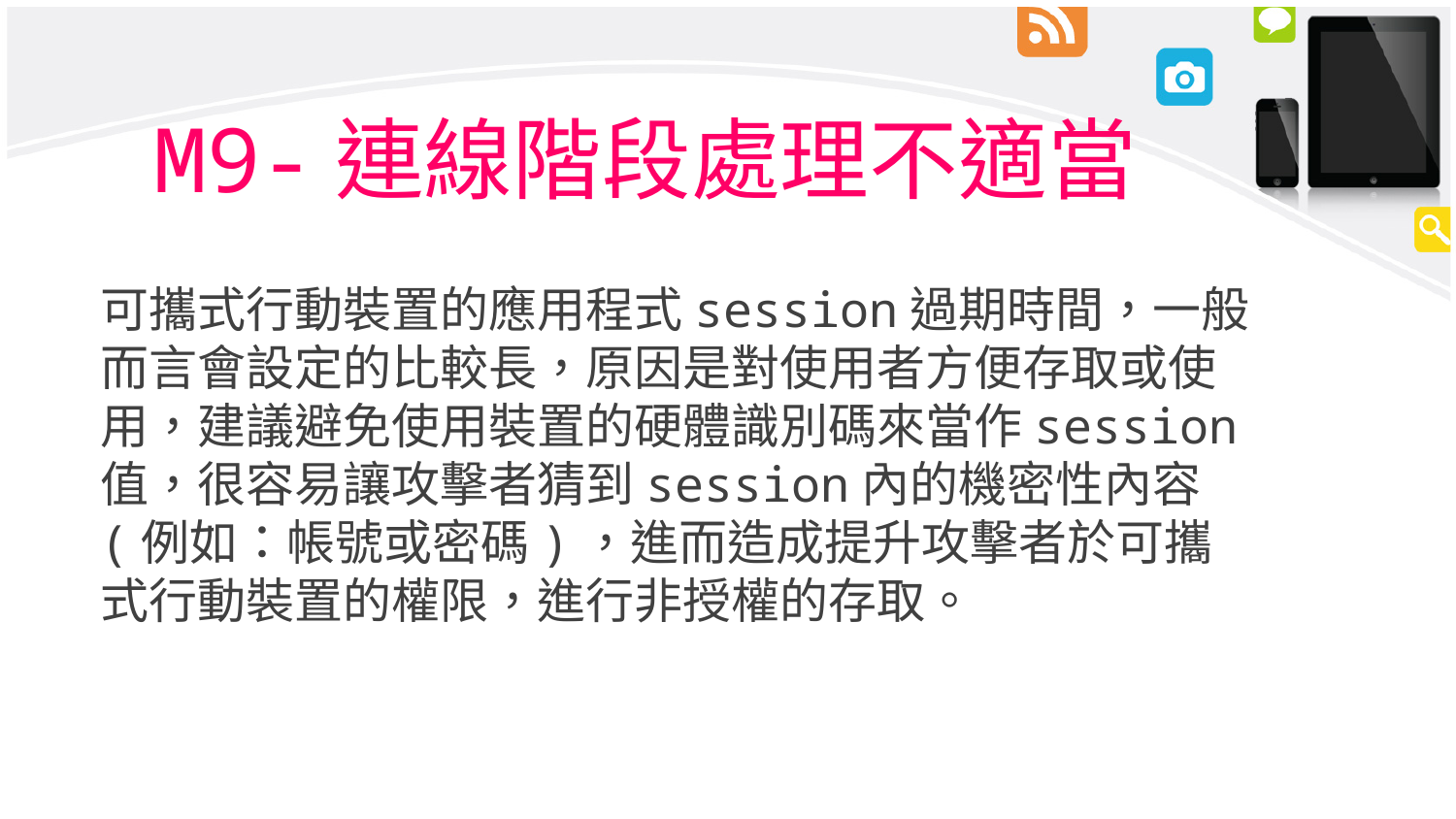

# M9-連線階段處理不適當
可攜式行動裝置的應用程式session過期時間，一般而言會設定的比較長，原因是對使用者方便存取或使用，建議避免使用裝置的硬體識別碼來當作session值，很容易讓攻擊者猜到session內的機密性內容(例如：帳號或密碼)，進而造成提升攻擊者於可攜式行動裝置的權限，進行非授權的存取。